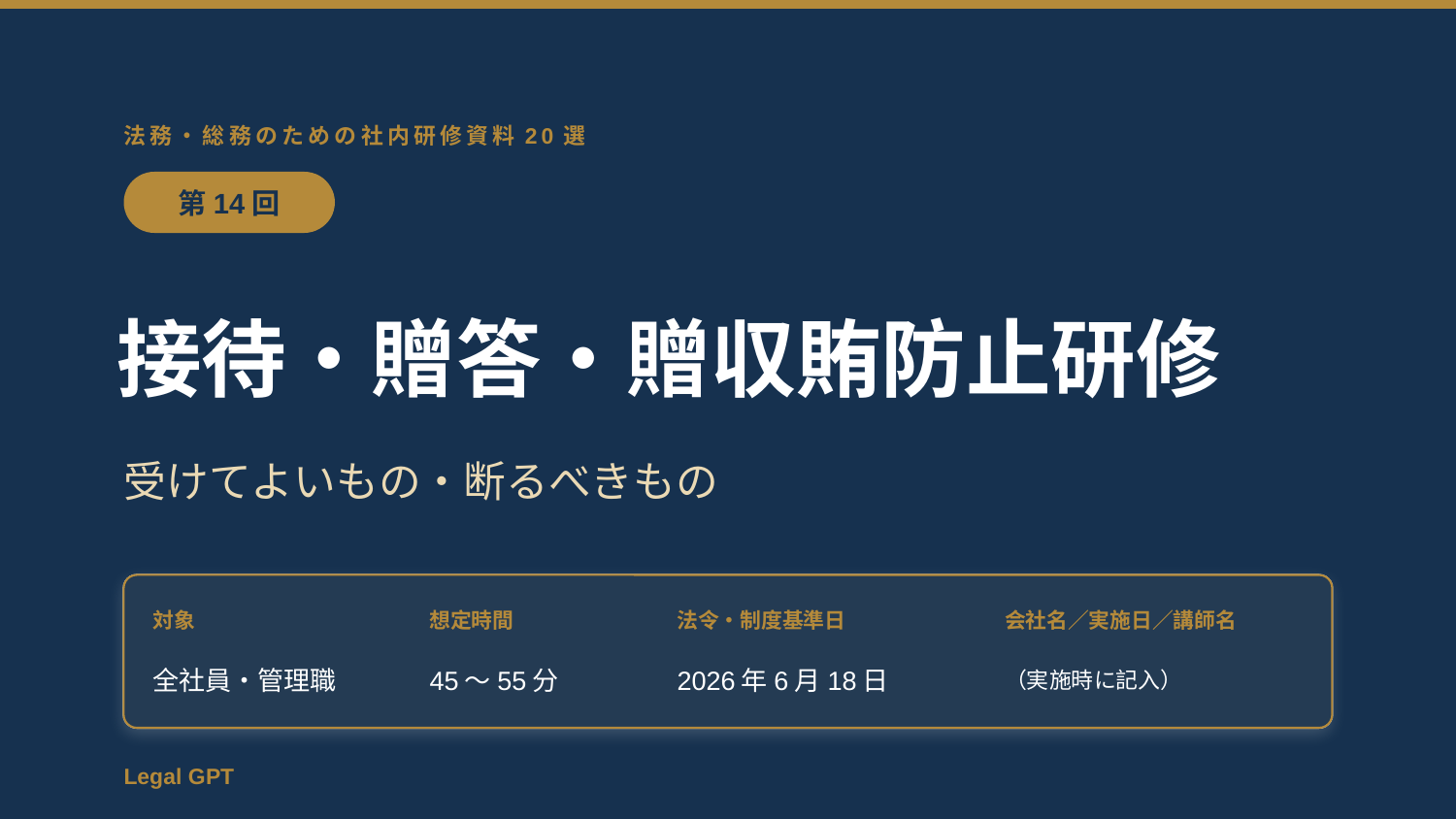

法務・総務のための社内研修資料20選

第14回
接待・贈答・贈収賄防止研修
受けてよいもの・断るべきもの

対象
想定時間
法令・制度基準日
会社名／実施日／講師名
全社員・管理職
45〜55分
2026年6月18日
（実施時に記入）
Legal GPT